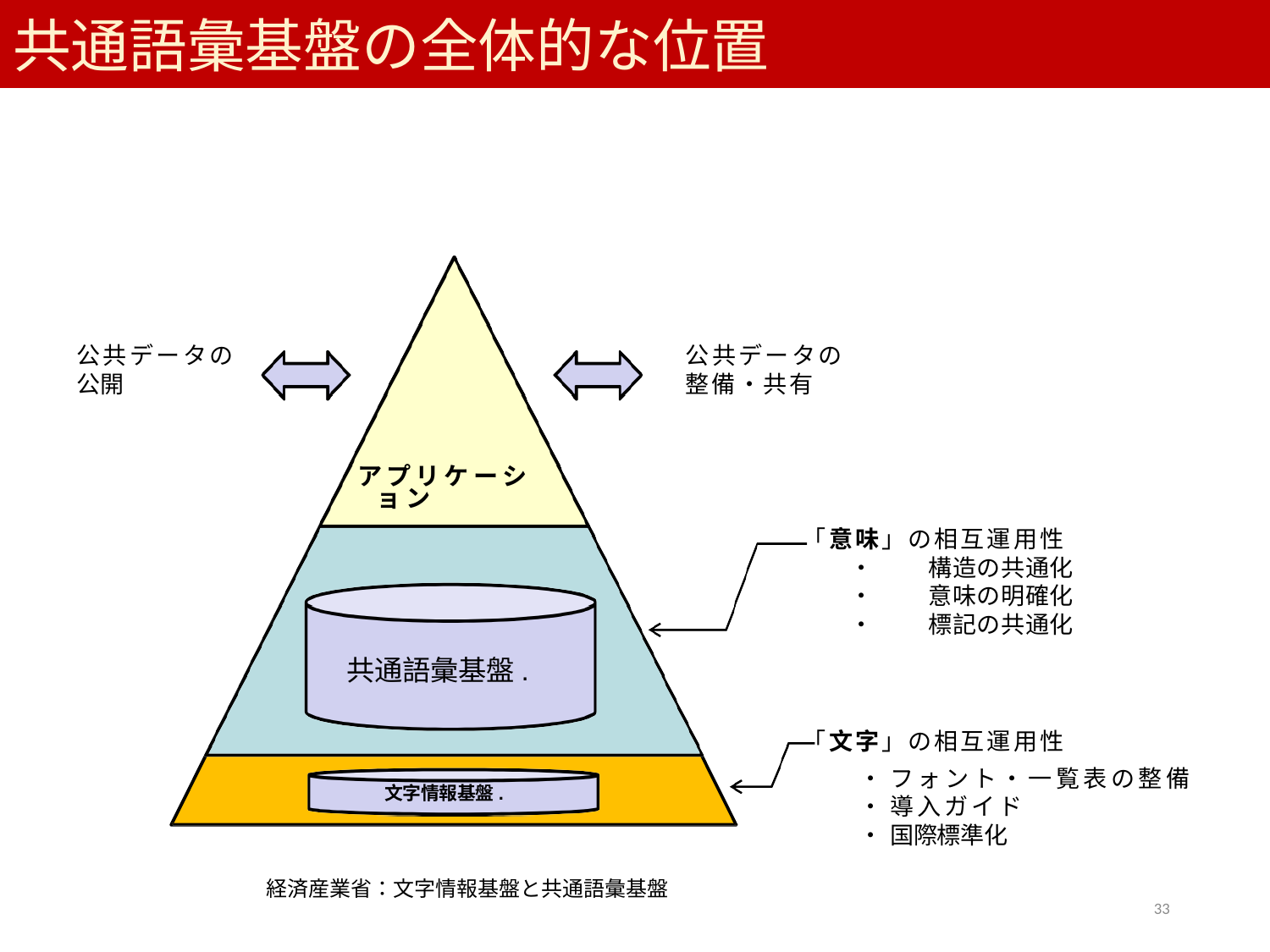

# 共通語彙基盤の全体的な位置

公共データの 公開
公共データの 整備・共有
アプリケーション
「意味」の相互運用性
•	構造の共通化
•	意味の明確化
•	標記の共通化
共通語彙基盤.
「文字」の相互運用性
•	フォント・一覧表の整備
•	導入ガイド
•	国際標準化
文字情報基盤.
経済産業省：文字情報基盤と共通語彙基盤
33